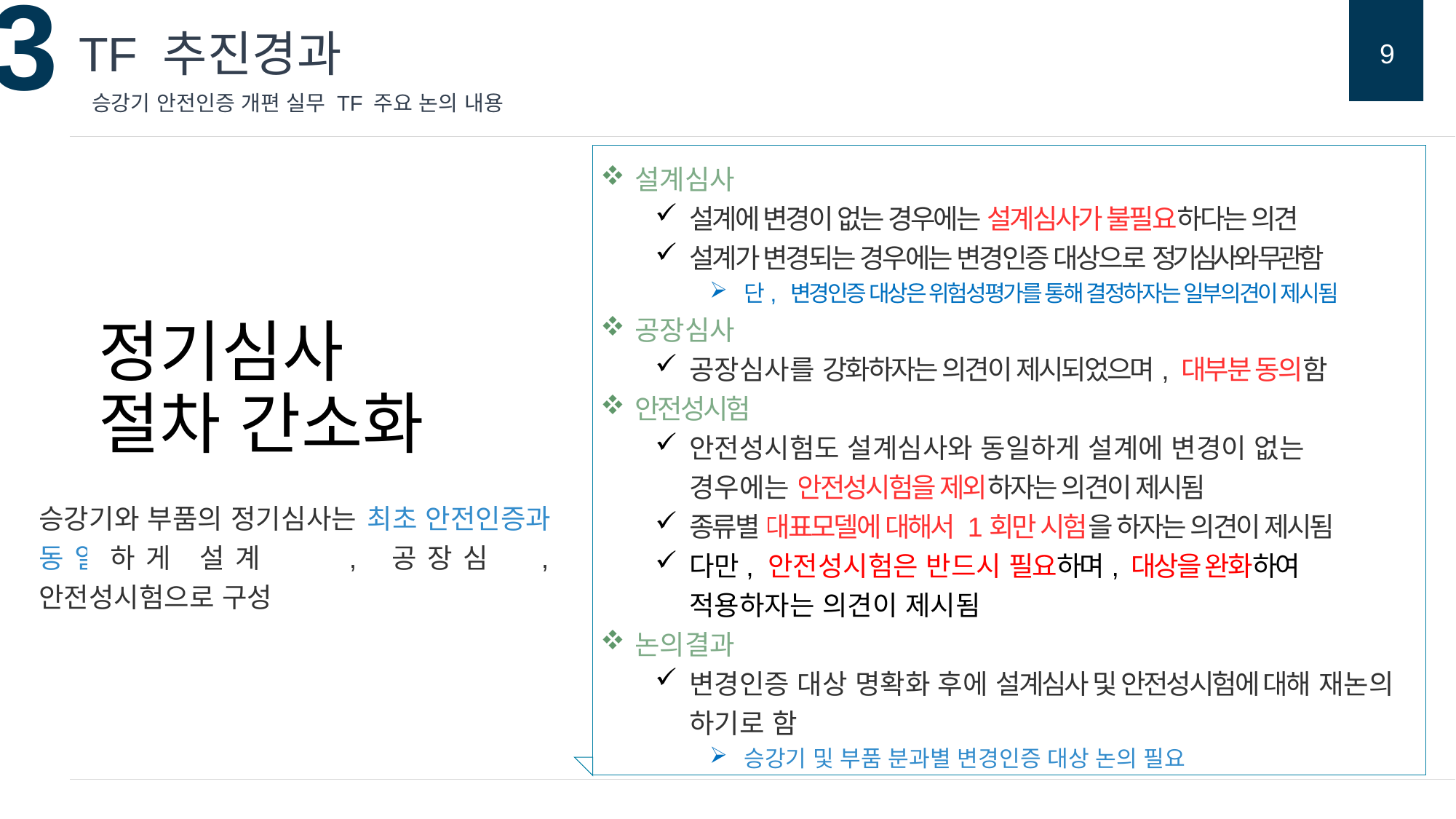

TF 추진경과
9
승강기 안전인증 개편 실무 TF 주요 논의 내용

설계심사
설계에 변경이 없는 경우에는 설계심사가 불필요하다는 의견
설계가 변경되는 경우에는 변경인증 대상으로 정기심사와 무관함
단,  변경인증 대상은 위험성평가를 통해 결정하자는 일부의견이 제시됨
공장심사
공장심사를 강화하자는 의견이 제시되었으며, 대부분 동의함
안전성시험
안전성시험도 설계심사와 동일하게 설계에 변경이 없는 경우에는 안전성시험을 제외하자는 의견이 제시됨
종류별 대표모델에 대해서 1회만 시험을 하자는 의견이 제시됨
다만, 안전성시험은 반드시 필요하며, 대상을 완화하여 적용하자는 의견이 제시됨
논의결과
변경인증 대상 명확화 후에 설계심사 및 안전성시험에 대해 재논의 하기로 함
승강기 및 부품 분과별 변경인증 대상 논의 필요
정기심사
절차 간소화
승강기와 부품의 정기심사는 최초 안전인증과 동일하게 설계심사, 공장심사, 안전성시험으로 구성